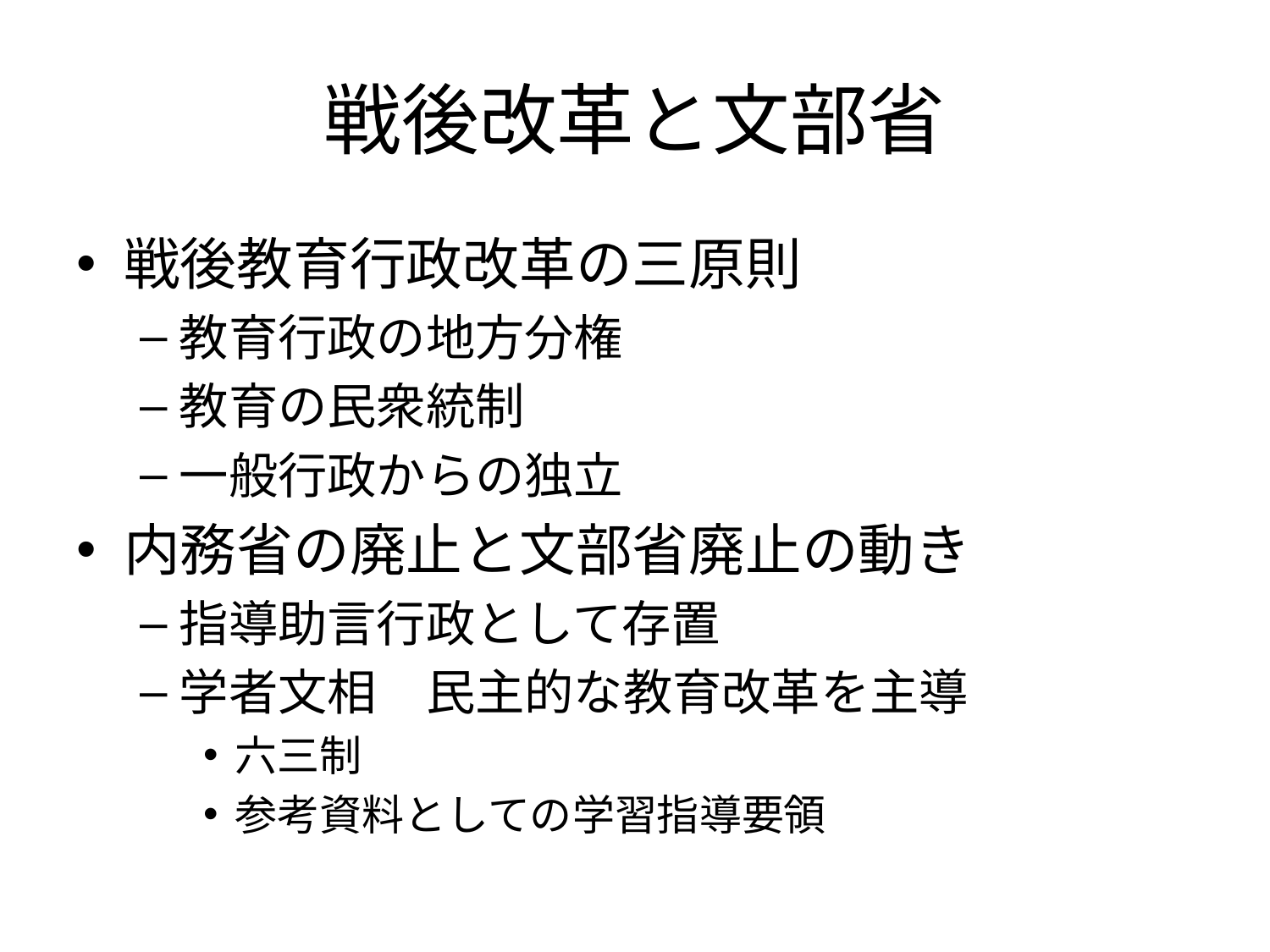

# 戦後改革と文部省
戦後教育行政改革の三原則
教育行政の地方分権
教育の民衆統制
一般行政からの独立
内務省の廃止と文部省廃止の動き
指導助言行政として存置
学者文相　民主的な教育改革を主導
六三制
参考資料としての学習指導要領